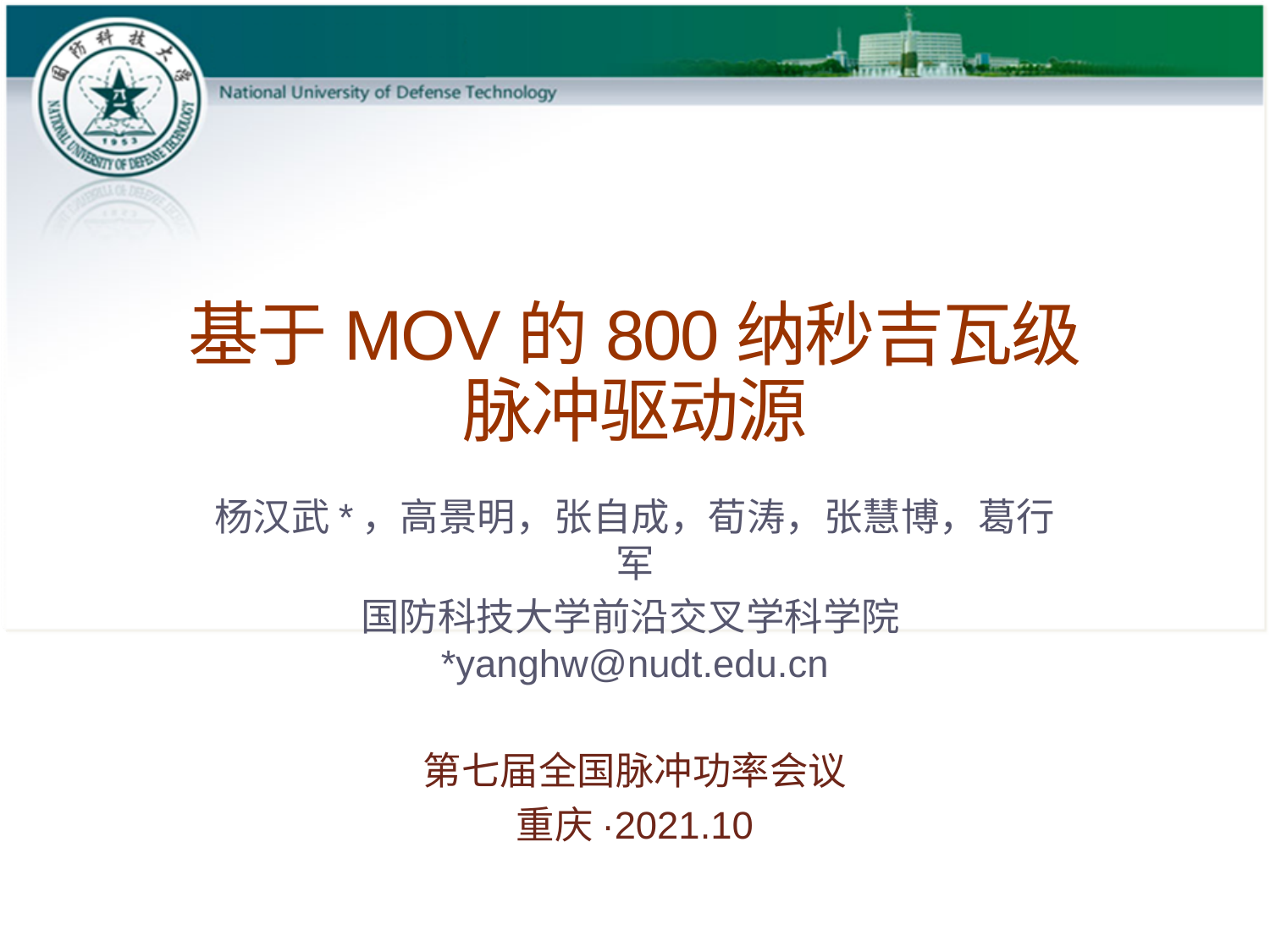

# 基于MOV的800纳秒吉瓦级 脉冲驱动源
杨汉武*，高景明，张自成，荀涛，张慧博，葛行军
国防科技大学前沿交叉学科学院*yanghw@nudt.edu.cn

第七届全国脉冲功率会议
重庆·2021.10